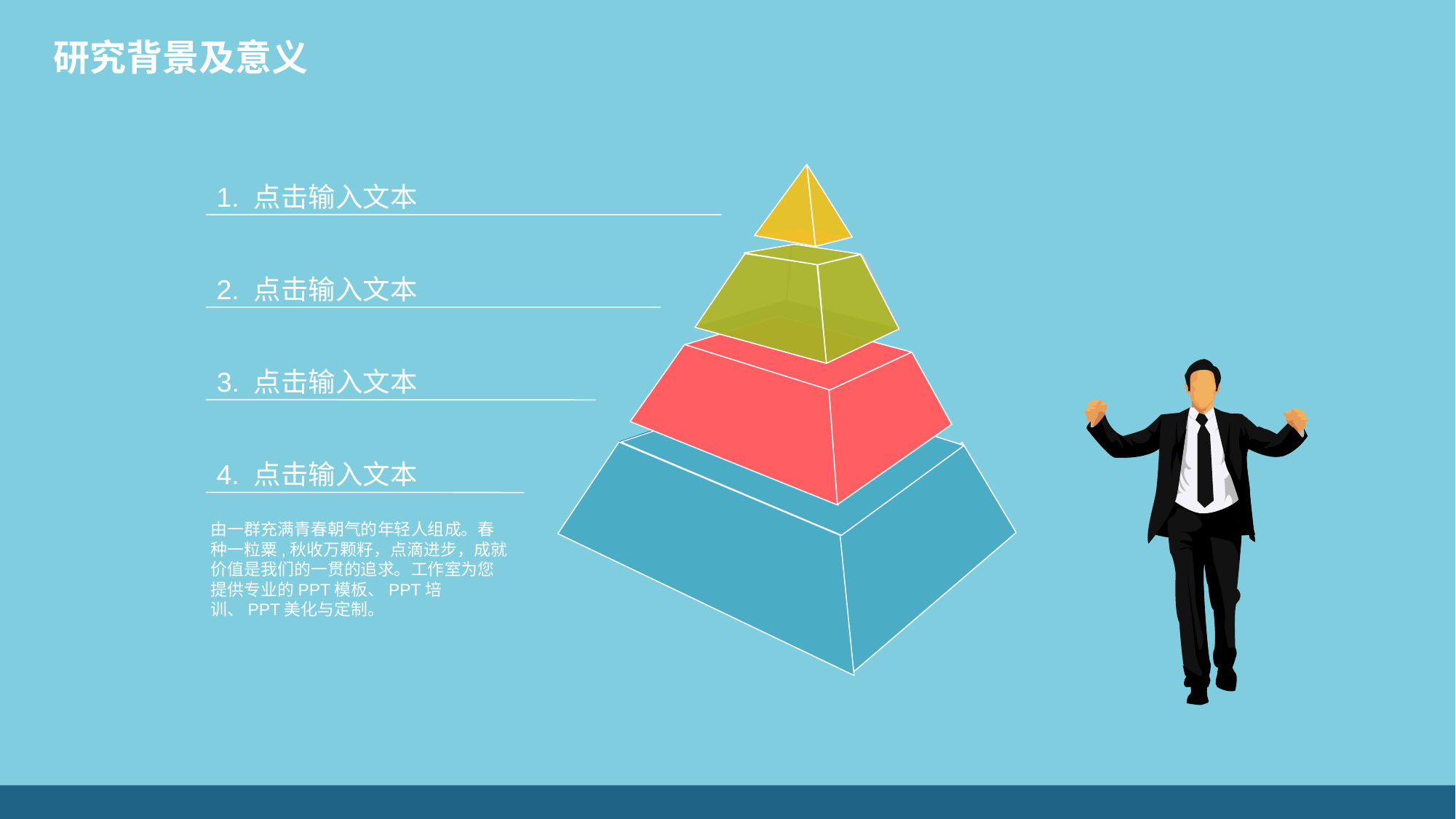

研究背景及意义

1. 点击输入文本

2. 点击输入文本

3. 点击输入文本

4. 点击输入文本

由一群充满青春朝气的年轻人组成。春种一粒粟,秋收万颗籽，点滴进步，成就价值是我们的一贯的追求。工作室为您提供专业的PPT模板、PPT培训、PPT美化与定制。